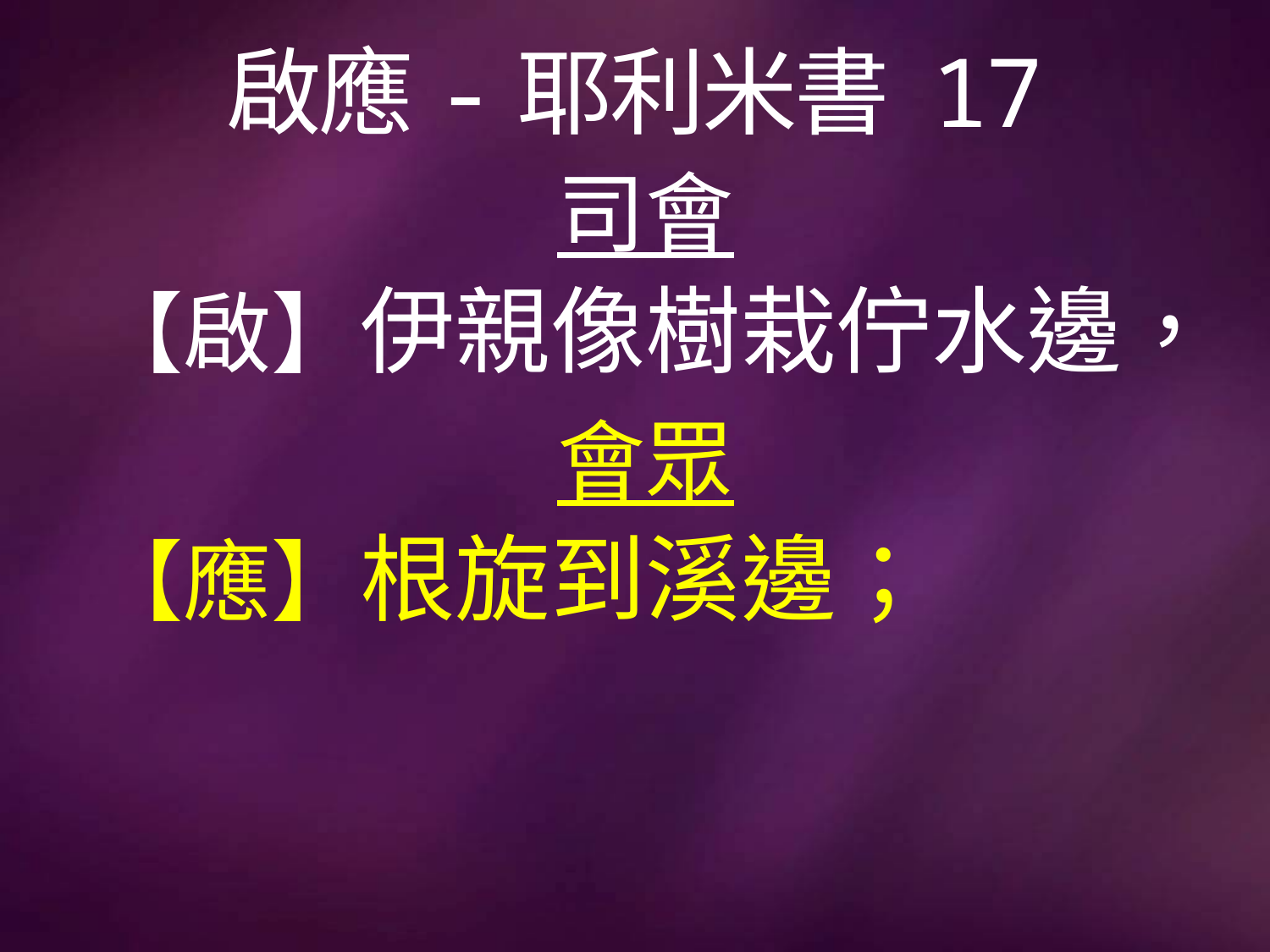

# 啟應-耶利米書 17
司會
【啟】伊親像樹栽佇水邊，

會眾
【應】根旋到溪邊；